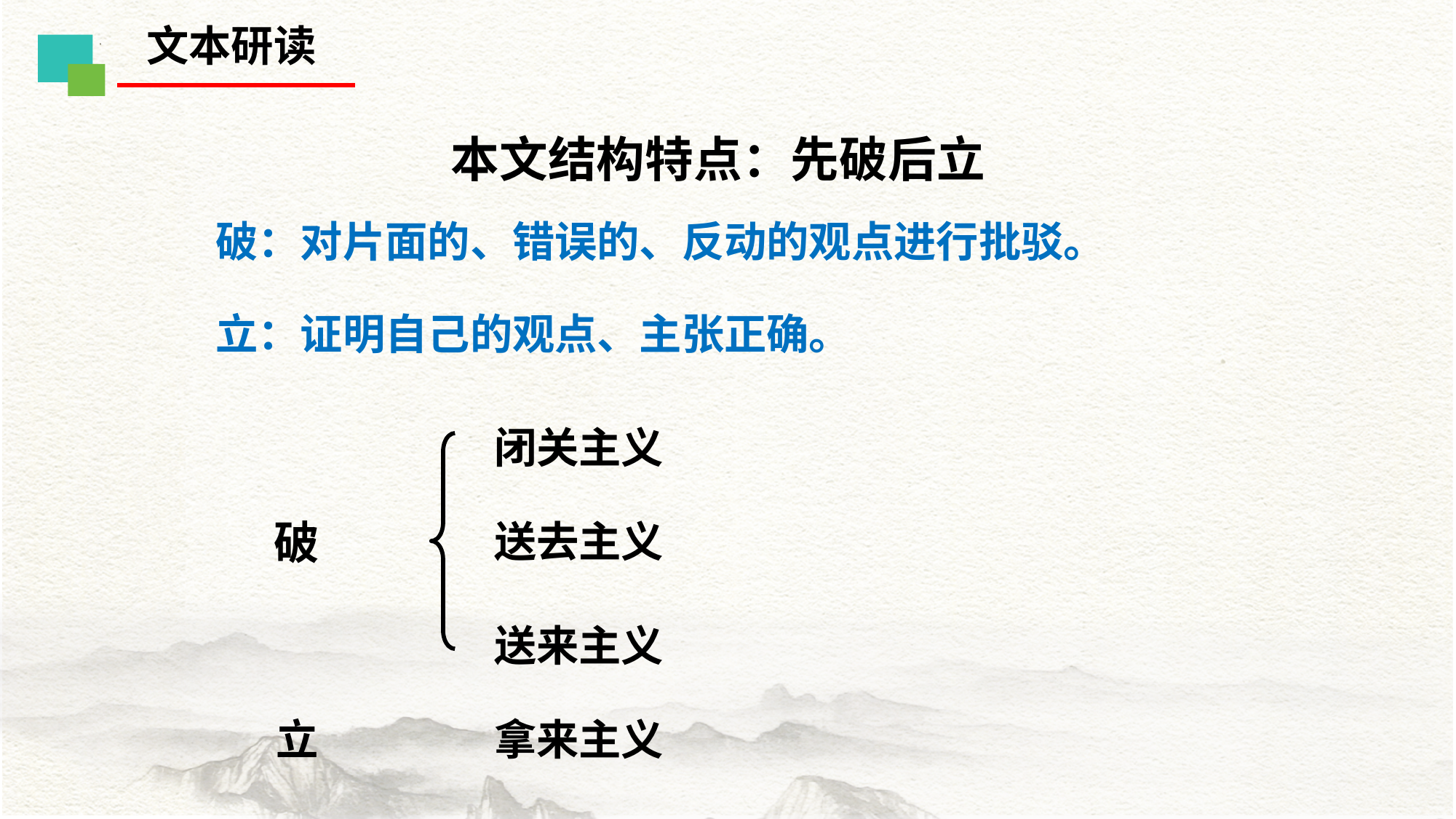

文本研读

本文结构特点：先破后立
破：对片面的、错误的、反动的观点进行批驳。
立：证明自己的观点、主张正确。
闭关主义

送去主义
破
送来主义
立
拿来主义